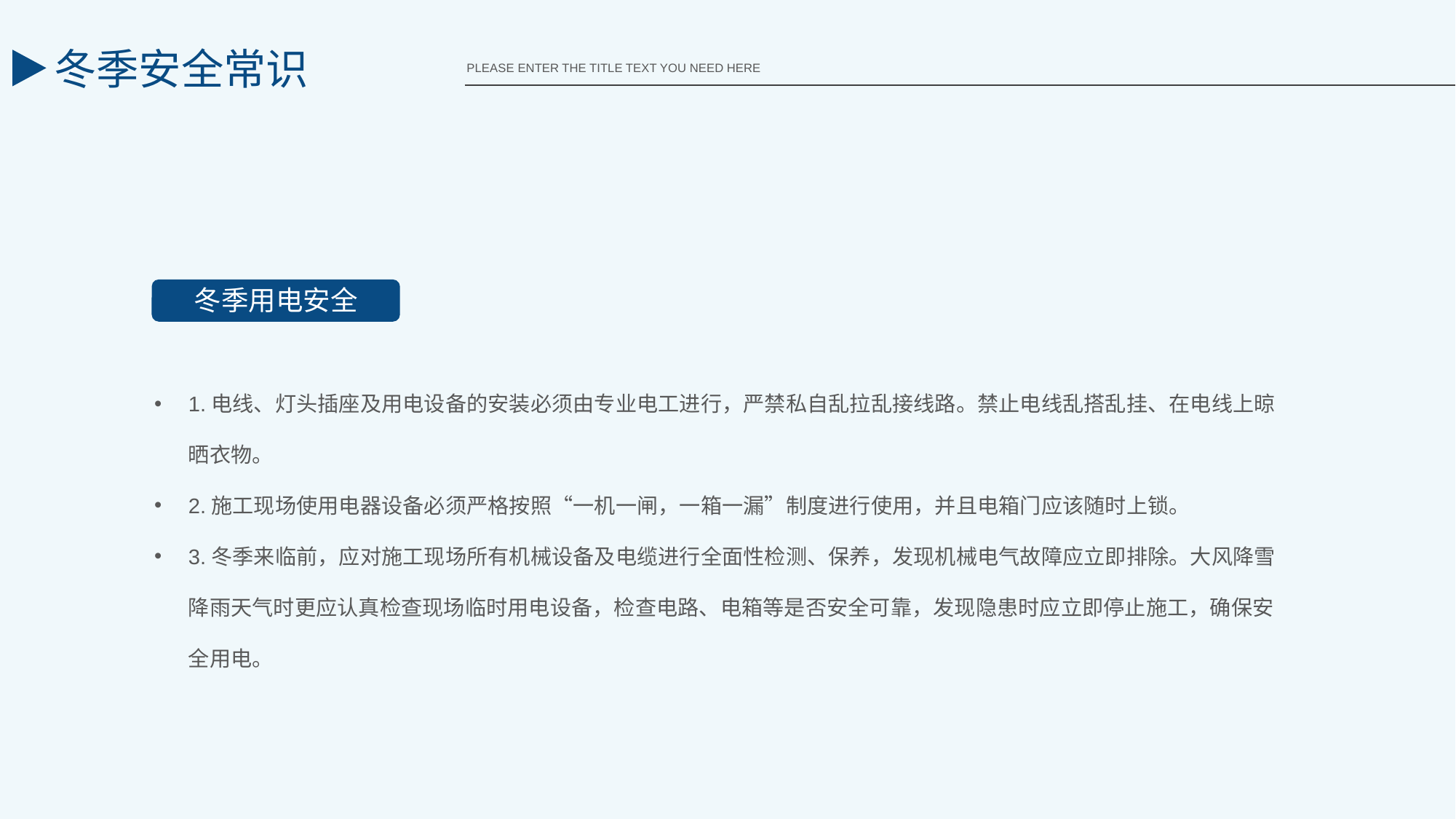

冬季安全常识

PLEASE ENTER THE TITLE TEXT YOU NEED HERE
冬季用电安全

1.电线、灯头插座及用电设备的安装必须由专业电工进行，严禁私自乱拉乱接线路。禁止电线乱搭乱挂、在电线上晾晒衣物。
2.施工现场使用电器设备必须严格按照“一机一闸，一箱一漏”制度进行使用，并且电箱门应该随时上锁。
3.冬季来临前，应对施工现场所有机械设备及电缆进行全面性检测、保养，发现机械电气故障应立即排除。大风降雪降雨天气时更应认真检查现场临时用电设备，检查电路、电箱等是否安全可靠，发现隐患时应立即停止施工，确保安全用电。